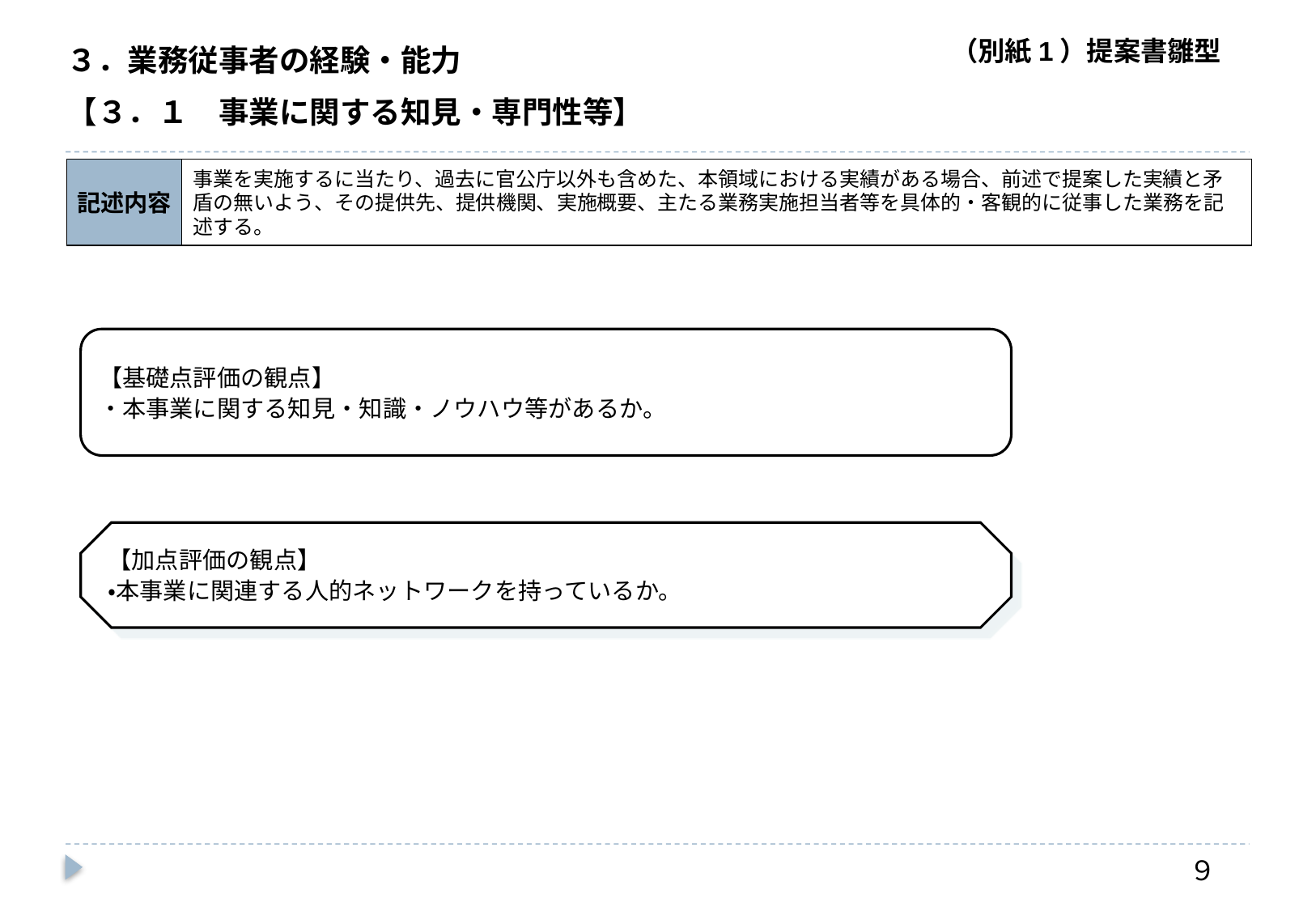

３．業務従事者の経験・能力
【３．１　事業に関する知見・専門性等】
記述内容
事業を実施するに当たり、過去に官公庁以外も含めた、本領域における実績がある場合、前述で提案した実績と矛盾の無いよう、その提供先、提供機関、実施概要、主たる業務実施担当者等を具体的・客観的に従事した業務を記述する。
【基礎点評価の観点】
・本事業に関する知見・知識・ノウハウ等があるか。
【加点評価の観点】
・本事業に関連する人的ネットワークを持っているか。
９